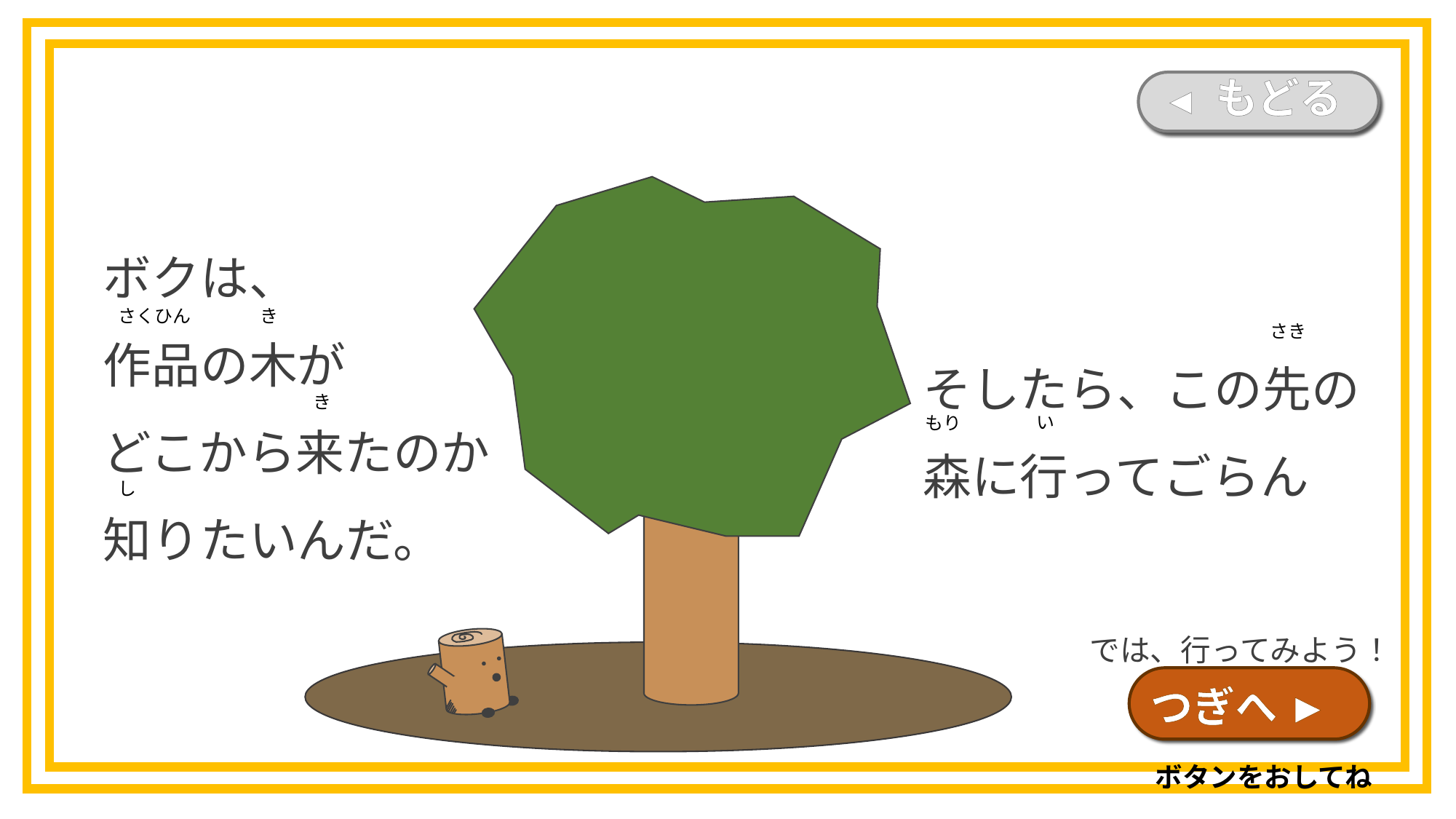

◄ もどる

ボクは、
作品の木が
どこから来たのか
知りたいんだ。
き
さくひん
さき
そしたら、この先の
森に行ってごらん
き
い
もり

し
では、行ってみよう！

つぎへ ►

ボタンをおしてね